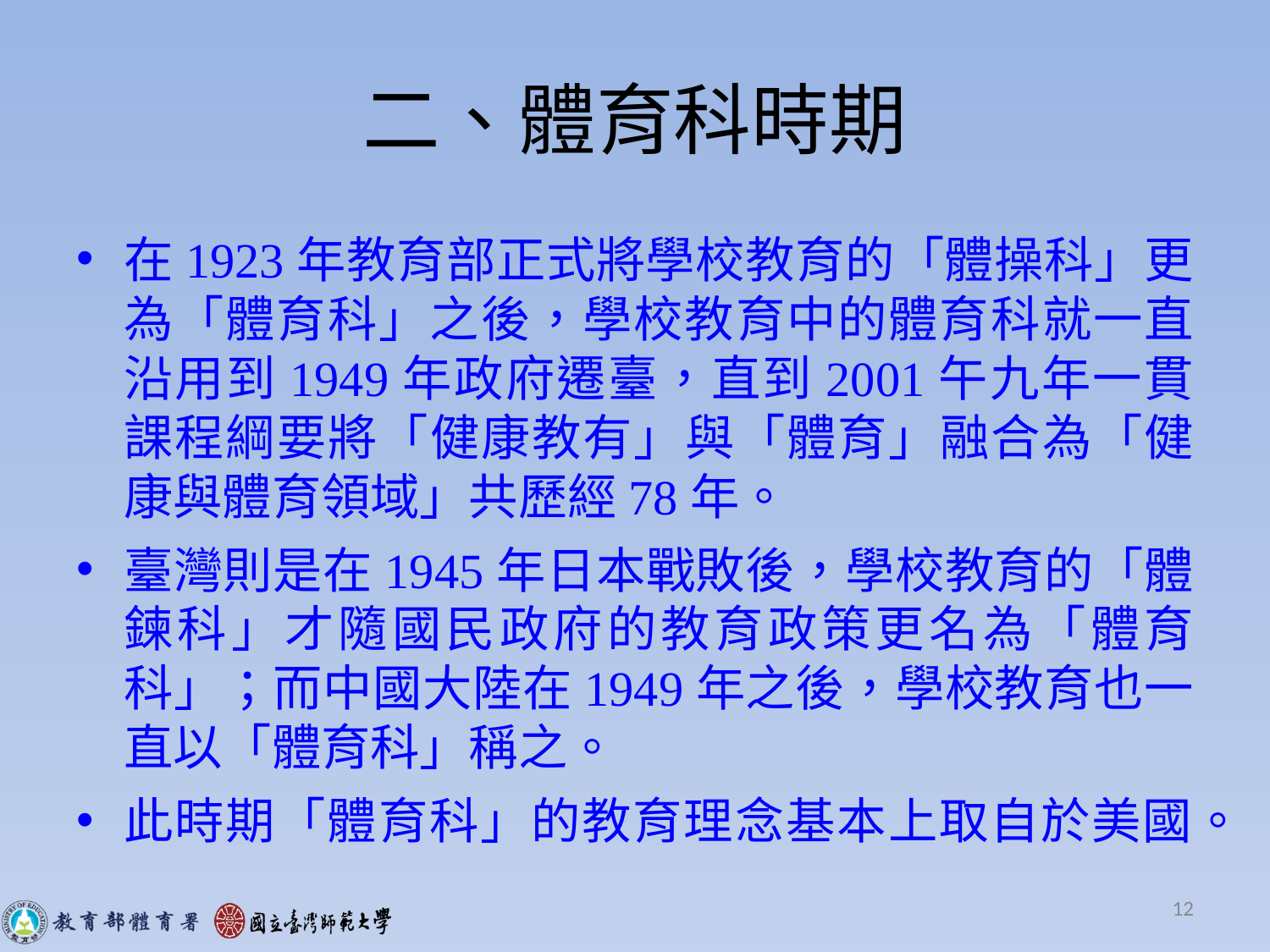

# 二、體育科時期
在1923年教育部正式將學校教育的「體操科」更為「體育科」之後，學校教育中的體育科就一直沿用到1949年政府遷臺，直到2001午九年一貫課程綱要將「健康教有」與「體育」融合為「健康與體育領域」共歷經78年。
臺灣則是在1945年日本戰敗後，學校教育的「體鍊科」才隨國民政府的教育政策更名為「體育科」；而中國大陸在1949年之後，學校教育也一直以「體育科」稱之。
此時期「體育科」的教育理念基本上取自於美國。

12